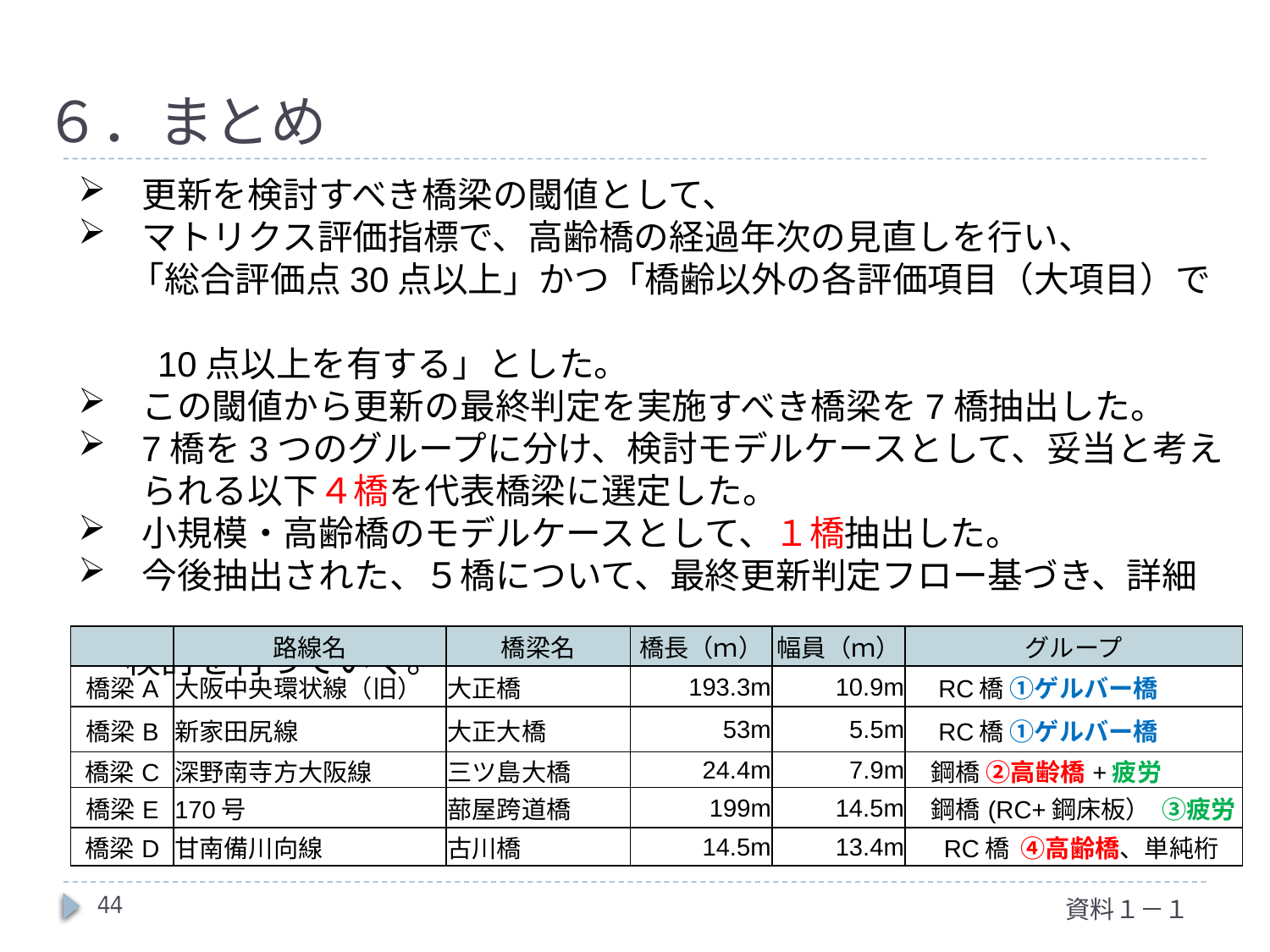

# ６．まとめ
更新を検討すべき橋梁の閾値として、
マトリクス評価指標で、高齢橋の経過年次の見直しを行い、
　  「総合評価点30点以上」かつ「橋齢以外の各評価項目（大項目）で
　　10点以上を有する」とした。
この閾値から更新の最終判定を実施すべき橋梁を7橋抽出した。
7橋を3つのグループに分け、検討モデルケースとして、妥当と考えられる以下４橋を代表橋梁に選定した。
 小規模・高齢橋のモデルケースとして、１橋抽出した。
 今後抽出された、５橋について、最終更新判定フロー基づき、詳細
     検討を行っていく。
|  | 路線名 | 橋梁名 | 橋長（ｍ） | 幅員（ｍ） | グループ |
| --- | --- | --- | --- | --- | --- |
| 橋梁A | 大阪中央環状線（旧） | 大正橋 | 193.3m | 10.9m | RC橋 ①ゲルバー橋 |
| 橋梁B | 新家田尻線 | 大正大橋 | 53m | 5.5m | RC橋 ①ゲルバー橋 |
| 橋梁C | 深野南寺方大阪線 | 三ツ島大橋 | 24.4m | 7.9m | 鋼橋 ②高齢橋+疲労 |
| 橋梁E | 170号 | 蔀屋跨道橋 | 199m | 14.5m | 鋼橋(RC+鋼床板） ③疲労 |
| 橋梁D | 甘南備川向線 | 古川橋 | 14.5m | 13.4m | RC橋 ④高齢橋、単純桁 |
44
資料１－１